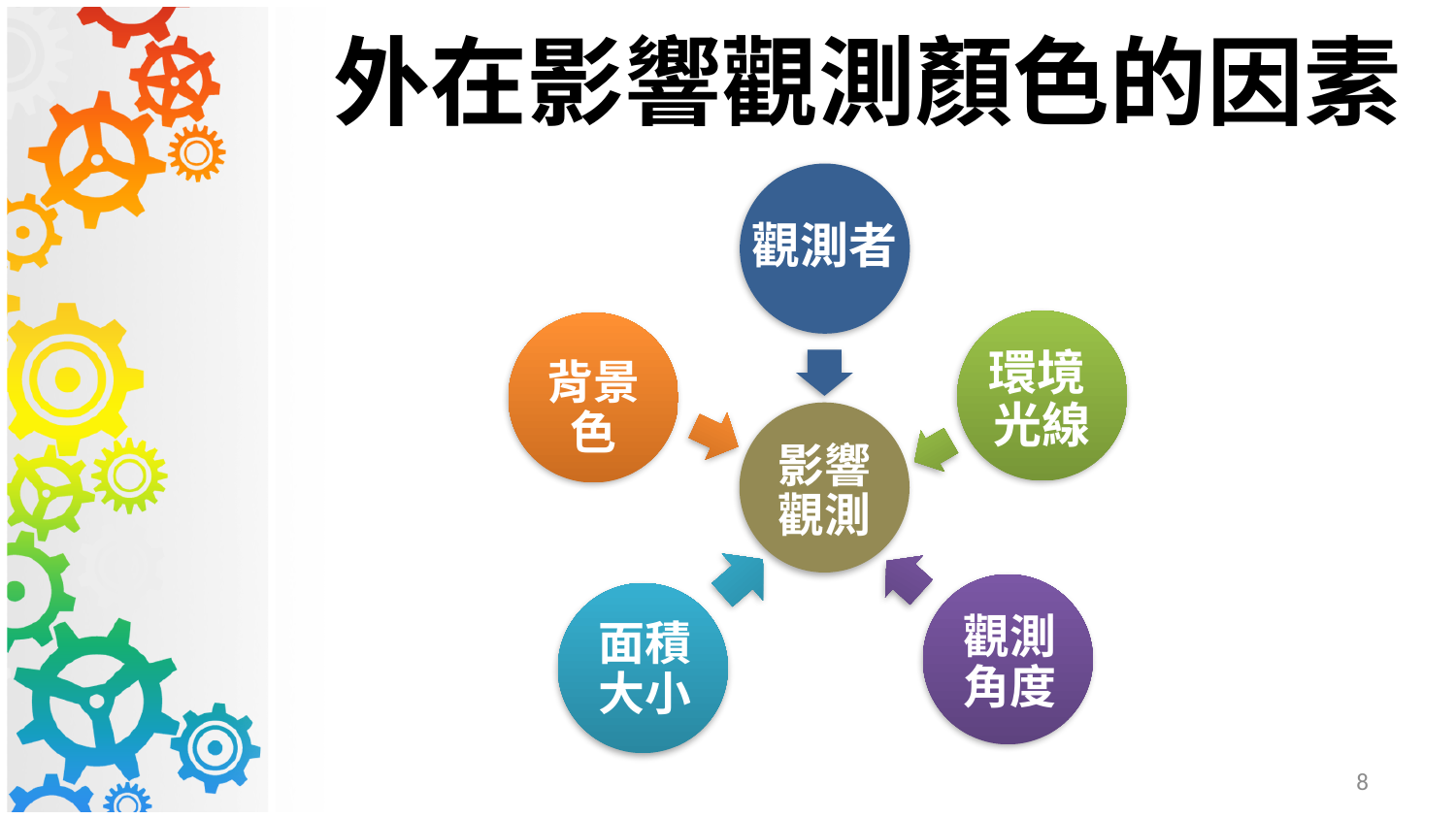

外在影響觀測顏色的因素

觀測者

環境  光線

背景色

影響觀測

觀測角度

面積大小
8